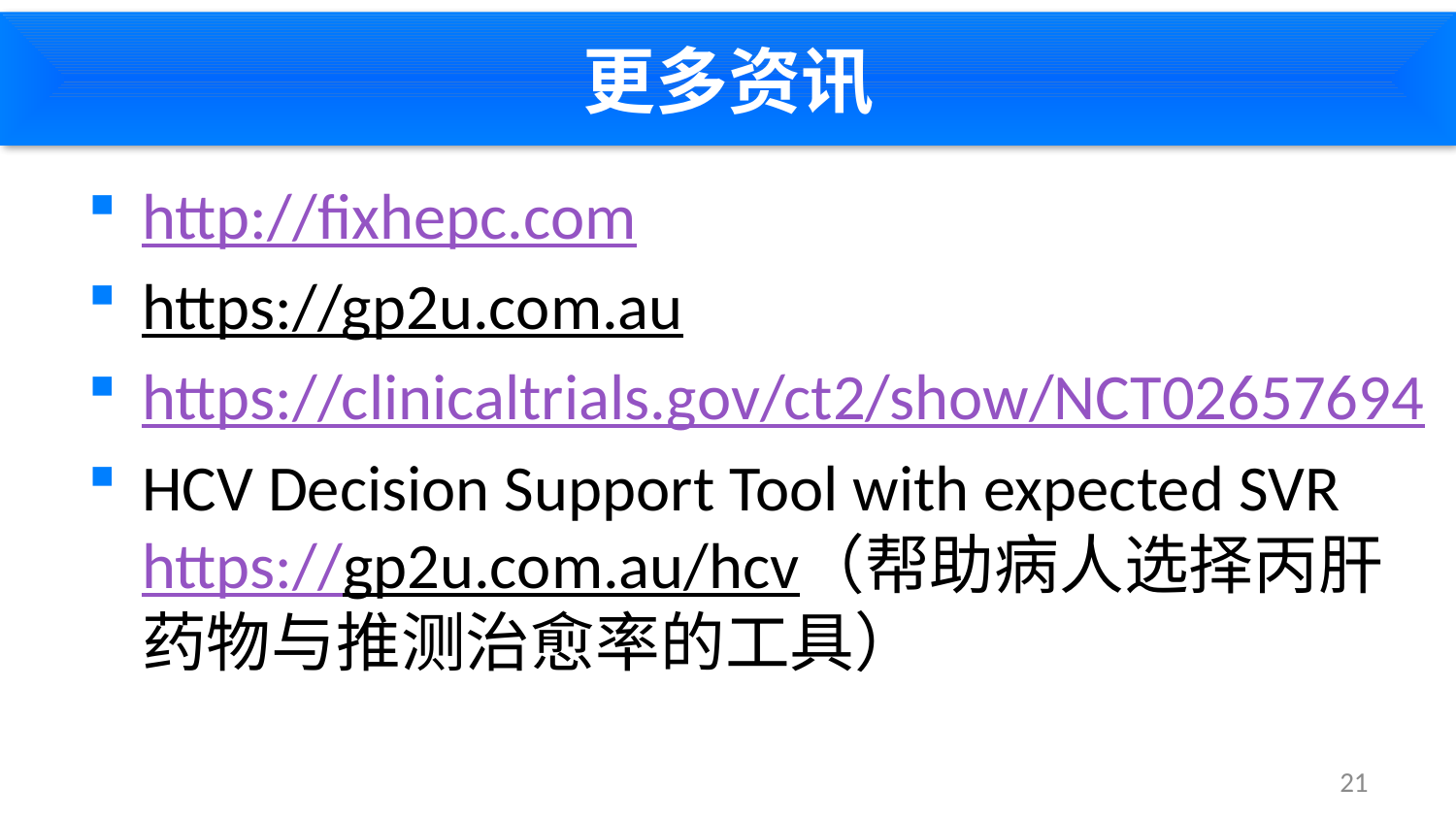

# 更多资讯
http://fixhepc.com
https://gp2u.com.au
https://clinicaltrials.gov/ct2/show/NCT02657694
HCV Decision Support Tool with expected SVR
https://gp2u.com.au/hcv（帮助病人选择丙肝药物与推测治愈率的工具）
21